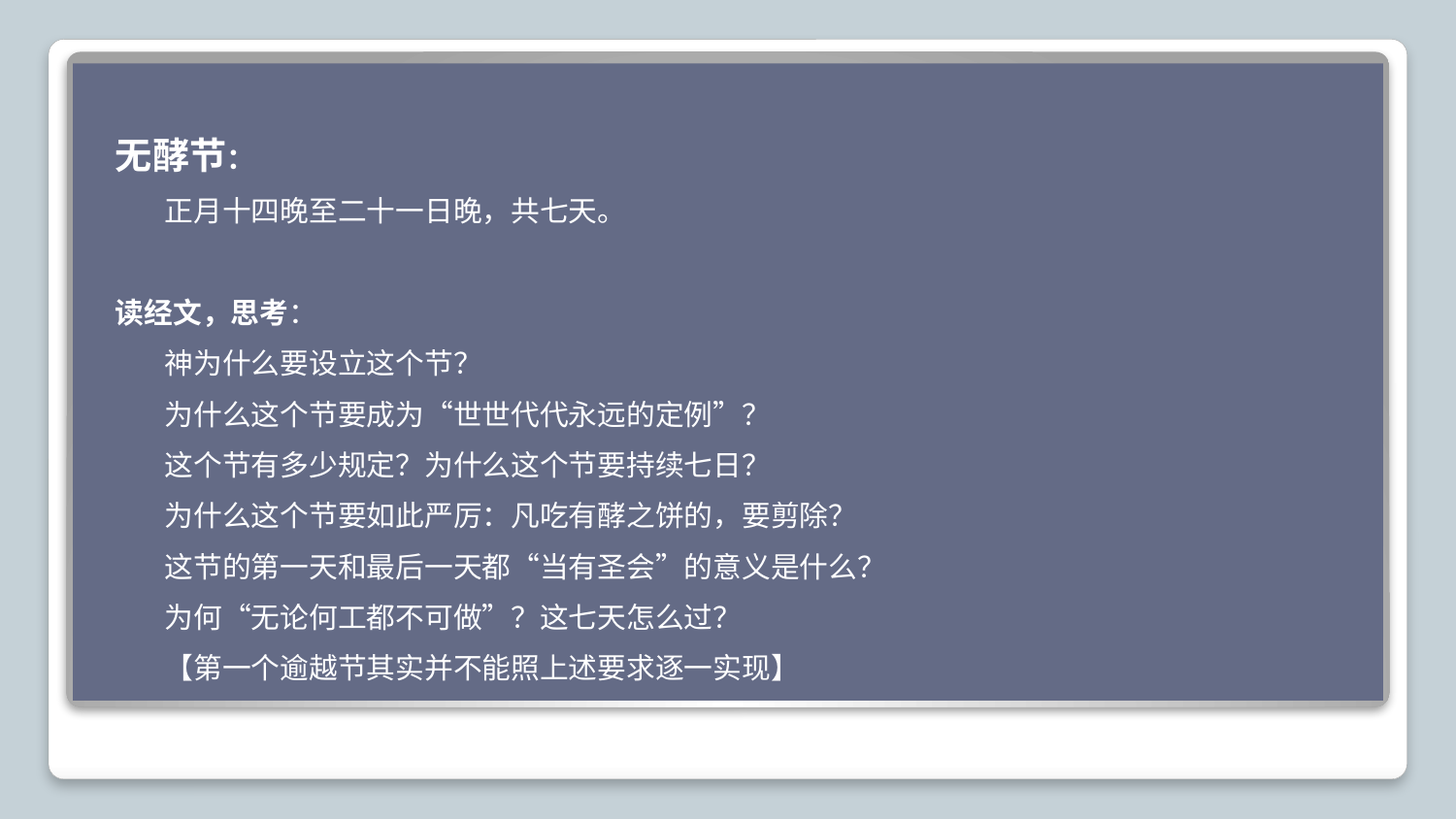

无酵节：
       正月十四晚至二十一日晚，共七天。

读经文，思考：
       神为什么要设立这个节？
       为什么这个节要成为“世世代代永远的定例”？
       这个节有多少规定？为什么这个节要持续七日？
       为什么这个节要如此严厉：凡吃有酵之饼的，要剪除？
       这节的第一天和最后一天都“当有圣会”的意义是什么？
       为何“无论何工都不可做”？这七天怎么过？
       【第一个逾越节其实并不能照上述要求逐一实现】